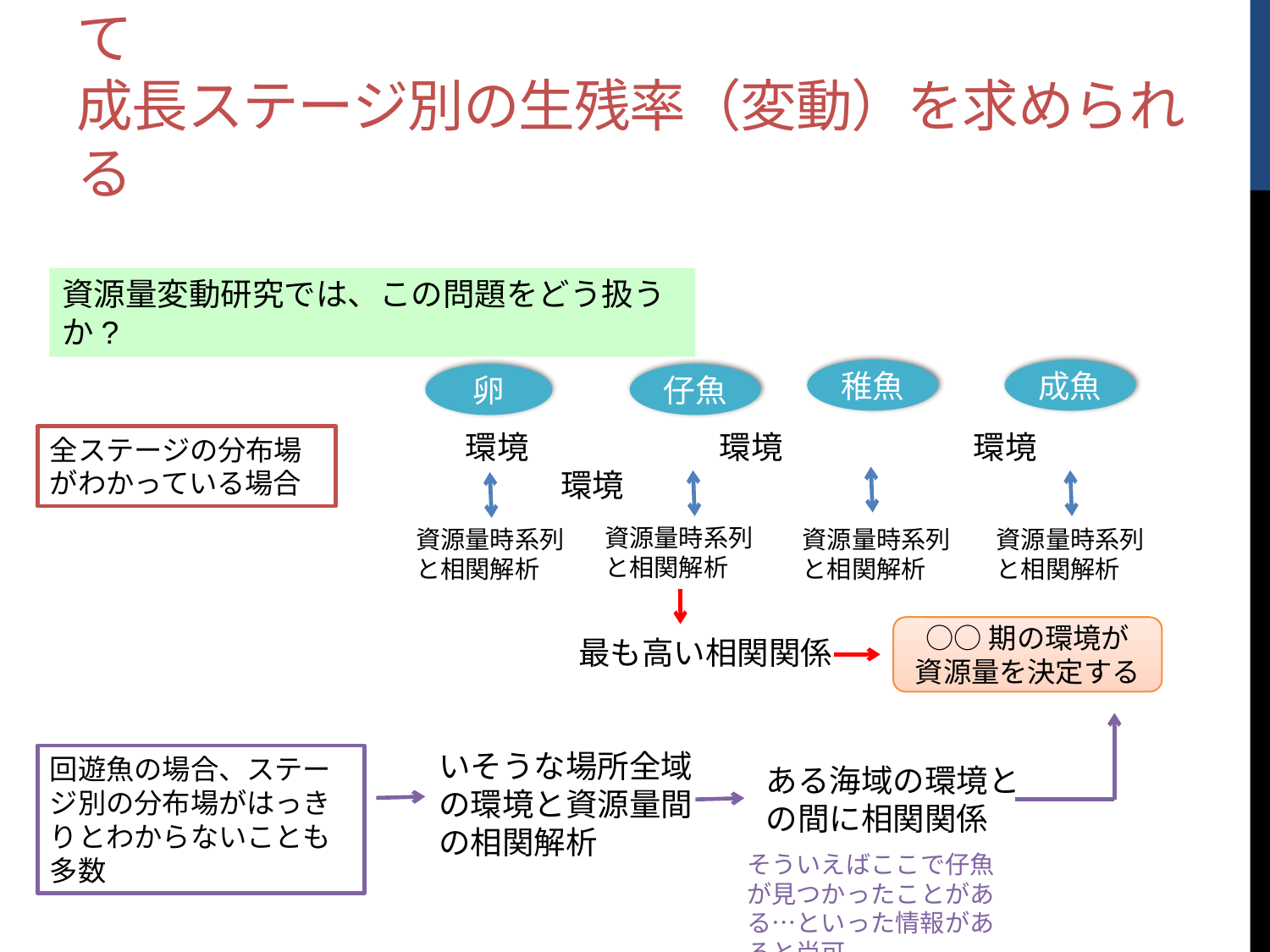

# メリット②　 フルライフサイクルシミュレーションによって 成長ステージ別の生残率（変動）を求められる
資源量変動研究では、この問題をどう扱うか?
稚魚
資源量時系列と相関解析
成魚
資源量時系列と相関解析
卵
資源量時系列と相関解析
仔魚
資源量時系列と相関解析
環境　　　　　　環境　　　　　　環境　　　　　　環境
全ステージの分布場がわかっている場合
最も高い相関関係
○○期の環境が
資源量を決定する
いそうな場所全域の環境と資源量間の相関解析
回遊魚の場合、ステージ別の分布場がはっきりとわからないことも多数
ある海域の環境との間に相関関係
そういえばここで仔魚が見つかったことがある…といった情報があると尚可